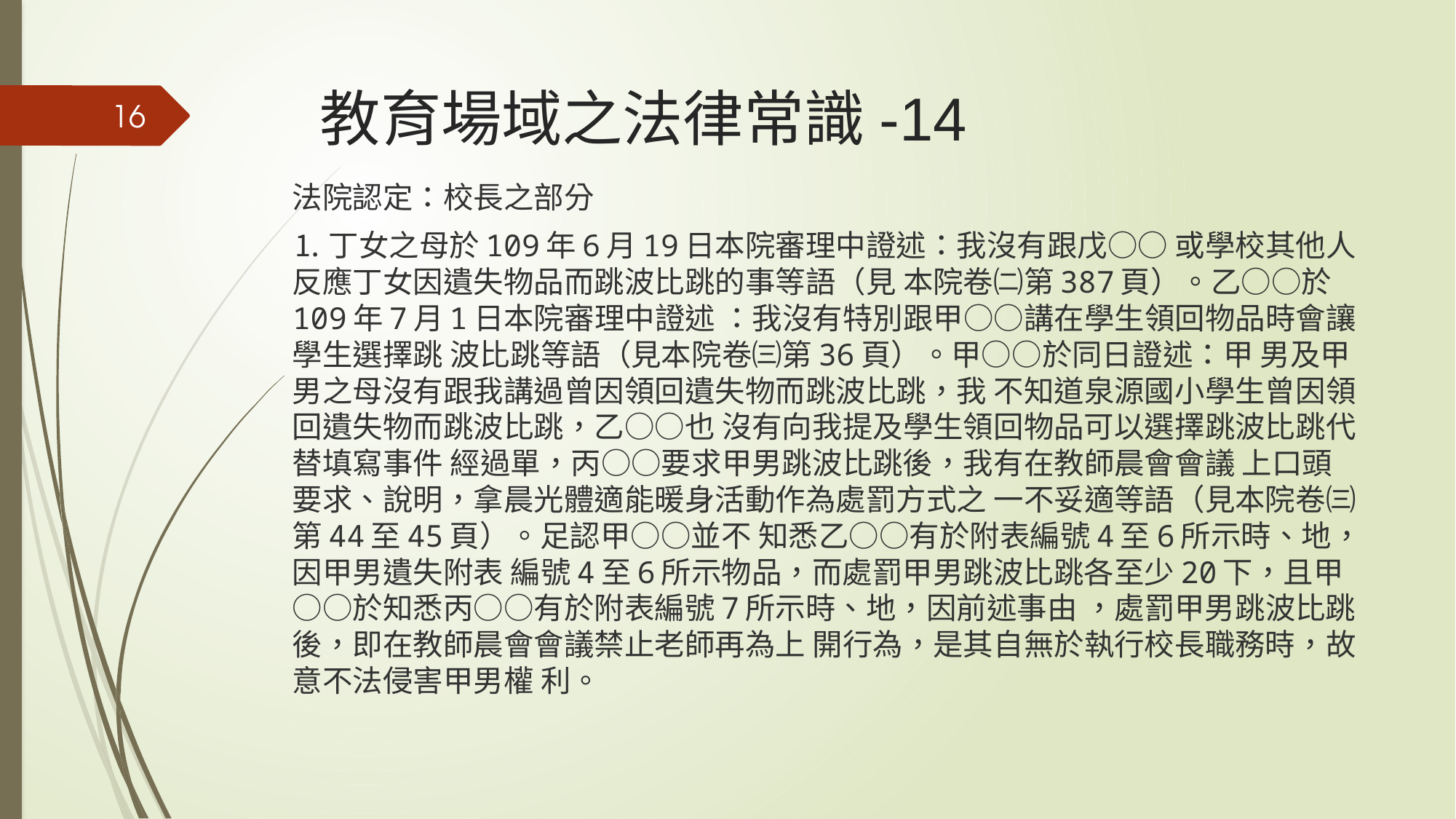

# 教育場域之法律常識-14
16
法院認定：校長之部分
⒈丁女之母於109年6月19日本院審理中證述：我沒有跟戊○○ 或學校其他人反應丁女因遺失物品而跳波比跳的事等語（見 本院卷㈡第387頁）。乙○○於109年7月1日本院審理中證述 ：我沒有特別跟甲○○講在學生領回物品時會讓學生選擇跳 波比跳等語（見本院卷㈢第36頁）。甲○○於同日證述：甲 男及甲男之母沒有跟我講過曾因領回遺失物而跳波比跳，我 不知道泉源國小學生曾因領回遺失物而跳波比跳，乙○○也 沒有向我提及學生領回物品可以選擇跳波比跳代替填寫事件 經過單，丙○○要求甲男跳波比跳後，我有在教師晨會會議 上口頭要求、說明，拿晨光體適能暖身活動作為處罰方式之 一不妥適等語（見本院卷㈢第44至45頁）。足認甲○○並不 知悉乙○○有於附表編號4至6所示時、地，因甲男遺失附表 編號4至6所示物品，而處罰甲男跳波比跳各至少20下，且甲 ○○於知悉丙○○有於附表編號7所示時、地，因前述事由 ，處罰甲男跳波比跳後，即在教師晨會會議禁止老師再為上 開行為，是其自無於執行校長職務時，故意不法侵害甲男權 利。